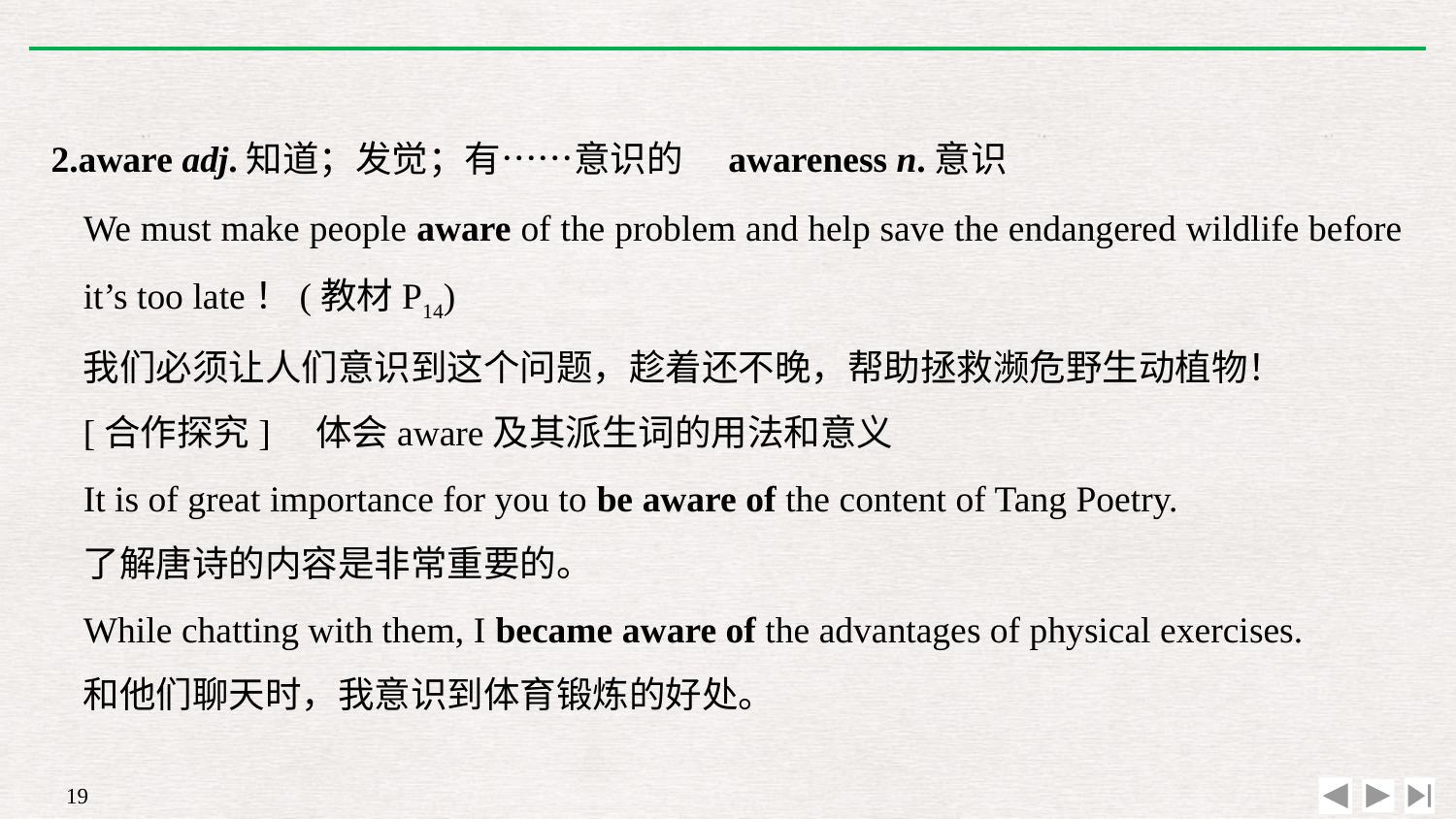

2.aware adj.知道；发觉；有……意识的　awareness n.意识
We must make people aware of the problem and help save the endangered wildlife before it’s too late！(教材P14)
我们必须让人们意识到这个问题，趁着还不晚，帮助拯救濒危野生动植物！
[合作探究]　体会aware及其派生词的用法和意义
It is of great importance for you to be aware of the content of Tang Poetry.
了解唐诗的内容是非常重要的。
While chatting with them, I became aware of the advantages of physical exercises.
和他们聊天时，我意识到体育锻炼的好处。